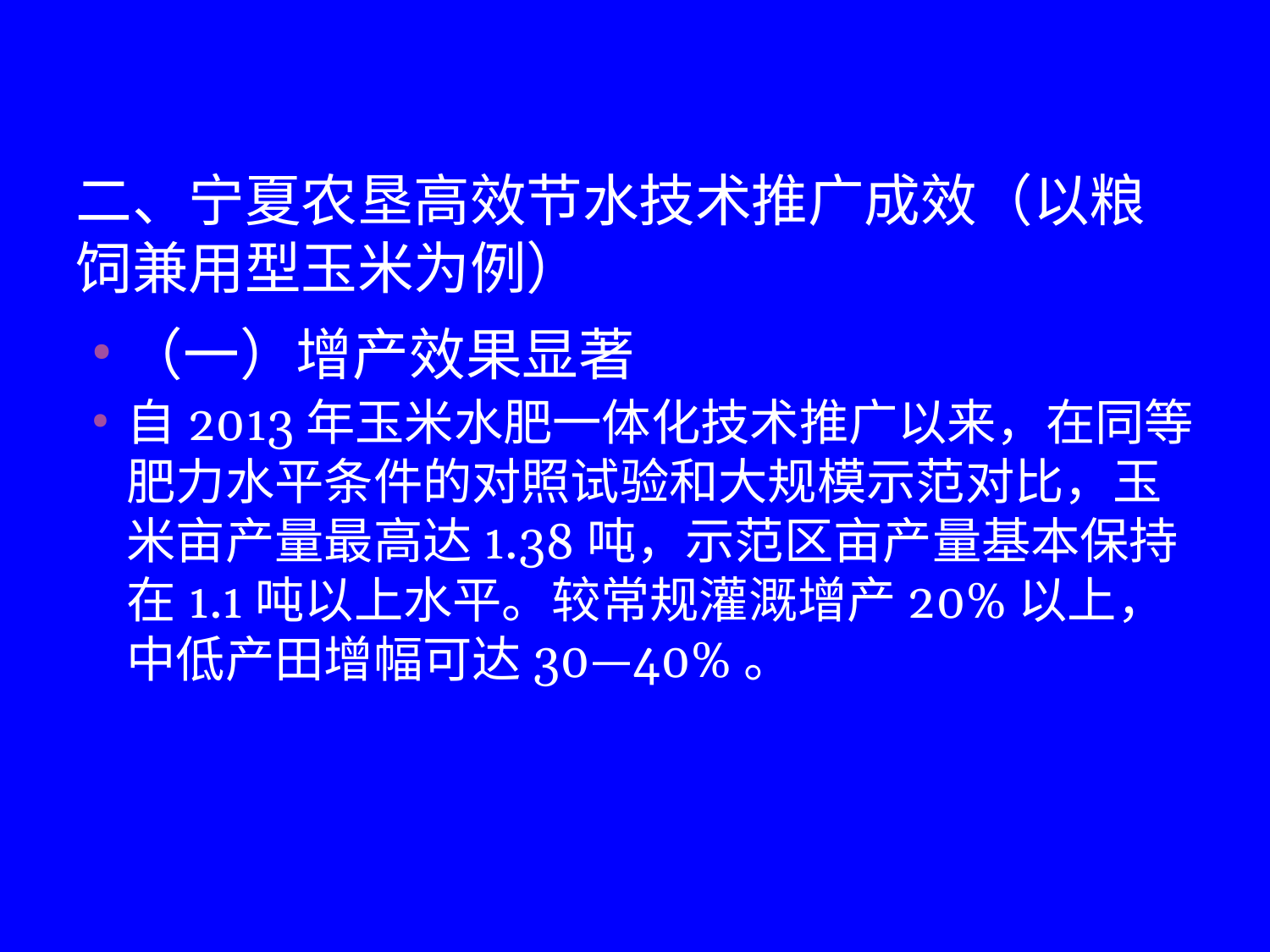

# 二、宁夏农垦高效节水技术推广成效（以粮饲兼用型玉米为例）
（一）增产效果显著
自2013年玉米水肥一体化技术推广以来，在同等肥力水平条件的对照试验和大规模示范对比，玉米亩产量最高达1.38吨，示范区亩产量基本保持在1.1吨以上水平。较常规灌溉增产20%以上，中低产田增幅可达30—40%。